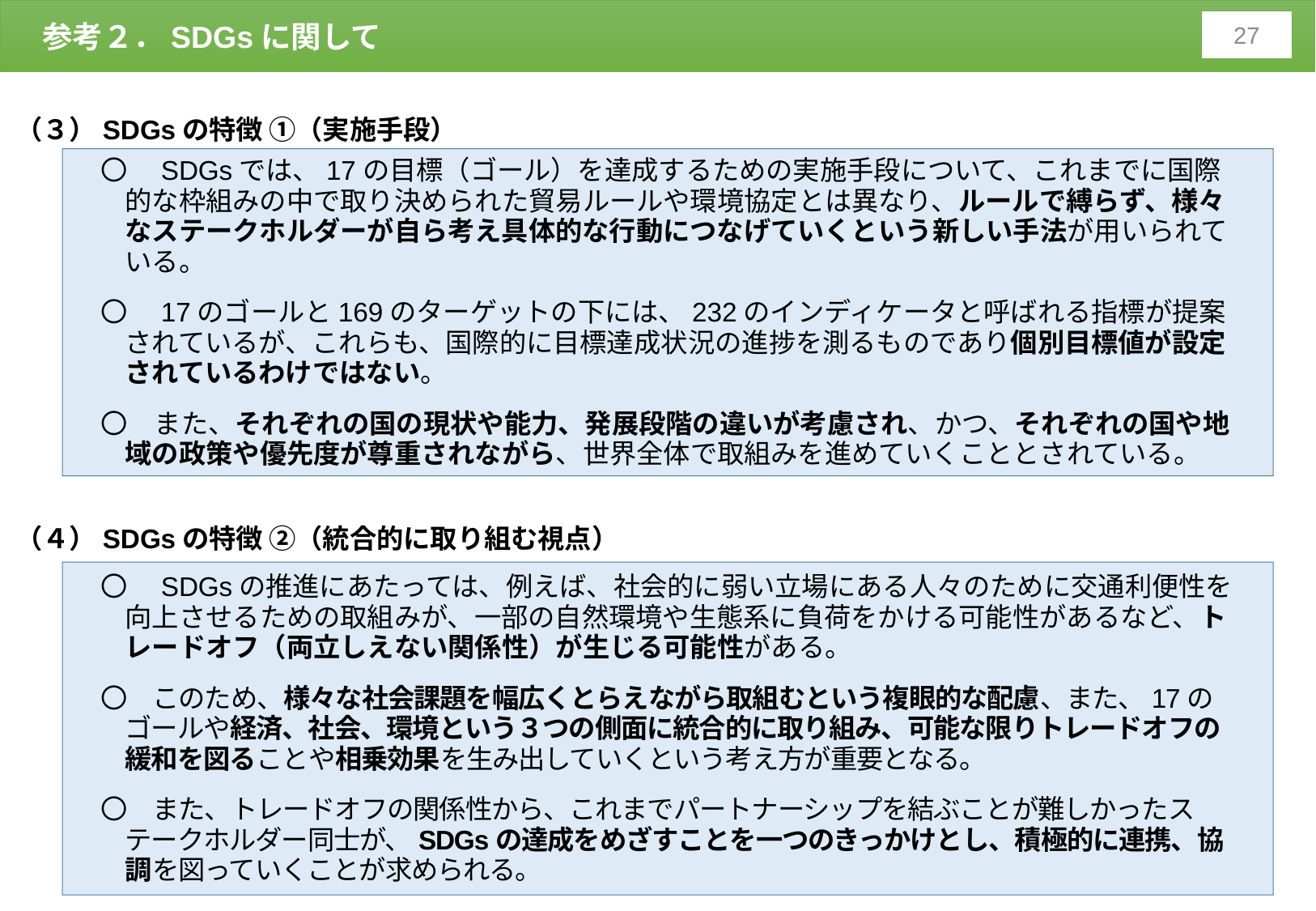

参考２．SDGsに関して
27
（３）SDGsの特徴 ①（実施手段）
〇　SDGsでは、17の目標（ゴール）を達成するための実施手段について、これまでに国際的な枠組みの中で取り決められた貿易ルールや環境協定とは異なり、ルールで縛らず、様々なステークホルダーが自ら考え具体的な行動につなげていくという新しい手法が用いられている。
〇　17のゴールと169のターゲットの下には、232のインディケータと呼ばれる指標が提案されているが、これらも、国際的に目標達成状況の進捗を測るものであり個別目標値が設定されているわけではない。
〇　また、それぞれの国の現状や能力、発展段階の違いが考慮され、かつ、それぞれの国や地域の政策や優先度が尊重されながら、世界全体で取組みを進めていくこととされている。
（４）SDGsの特徴 ②（統合的に取り組む視点）
〇　SDGsの推進にあたっては、例えば、社会的に弱い立場にある人々のために交通利便性を向上させるための取組みが、一部の自然環境や生態系に負荷をかける可能性があるなど、トレードオフ（両立しえない関係性）が生じる可能性がある。
〇　このため、様々な社会課題を幅広くとらえながら取組むという複眼的な配慮、また、17のゴールや経済、社会、環境という３つの側面に統合的に取り組み、可能な限りトレードオフの緩和を図ることや相乗効果を生み出していくという考え方が重要となる。
〇　また、トレードオフの関係性から、これまでパートナーシップを結ぶことが難しかったステークホルダー同士が、SDGsの達成をめざすことを一つのきっかけとし、積極的に連携、協調を図っていくことが求められる。